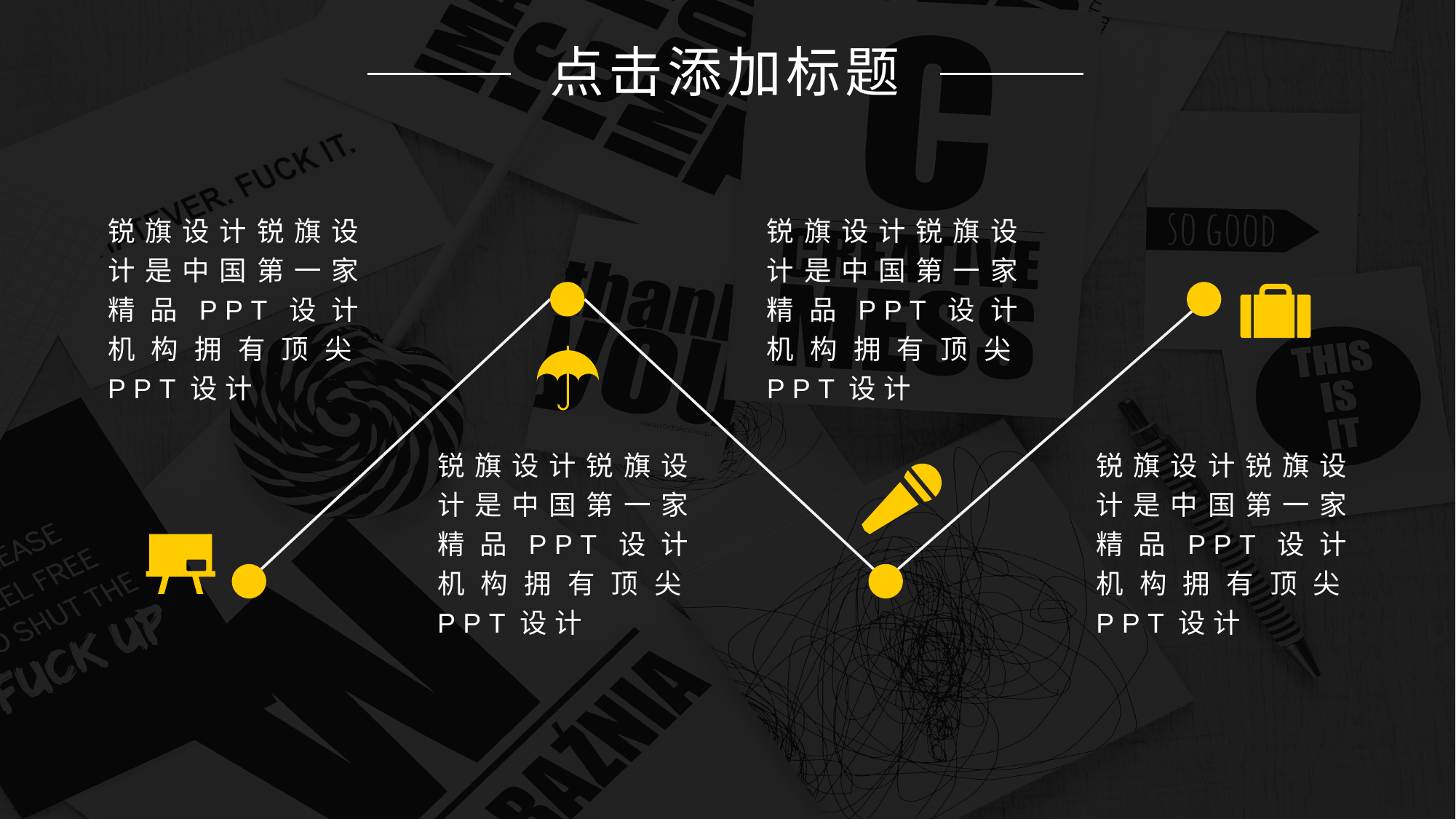

点击添加标题
锐旗设计锐旗设计是中国第一家精品PPT设计机构拥有顶尖PPT设计
锐旗设计锐旗设计是中国第一家精品PPT设计机构拥有顶尖PPT设计

锐旗设计锐旗设计是中国第一家精品PPT设计机构拥有顶尖PPT设计
锐旗设计锐旗设计是中国第一家精品PPT设计机构拥有顶尖PPT设计